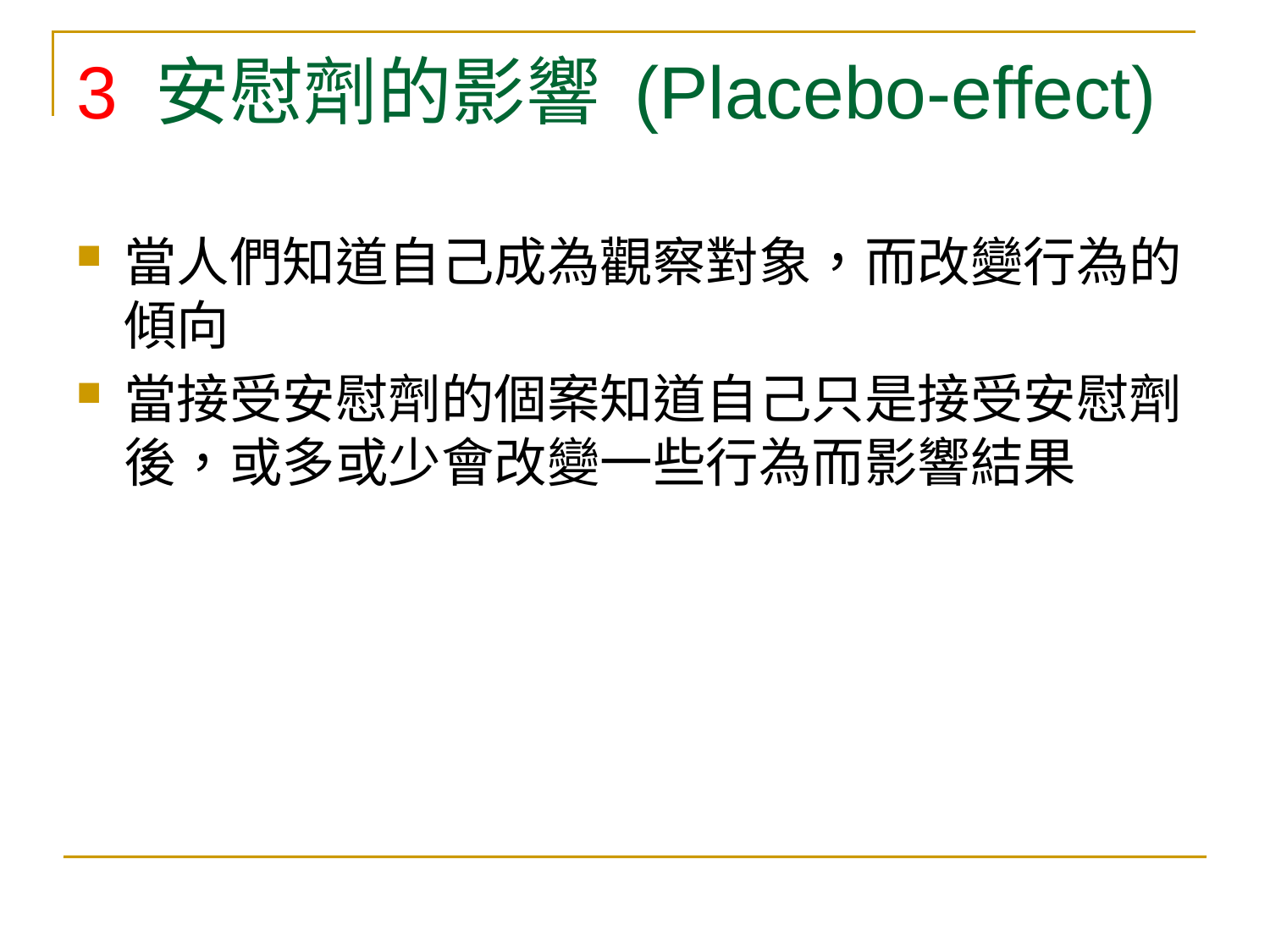

# 3 安慰劑的影響 (Placebo-effect)
當人們知道自己成為觀察對象，而改變行為的傾向
當接受安慰劑的個案知道自己只是接受安慰劑後，或多或少會改變一些行為而影響結果